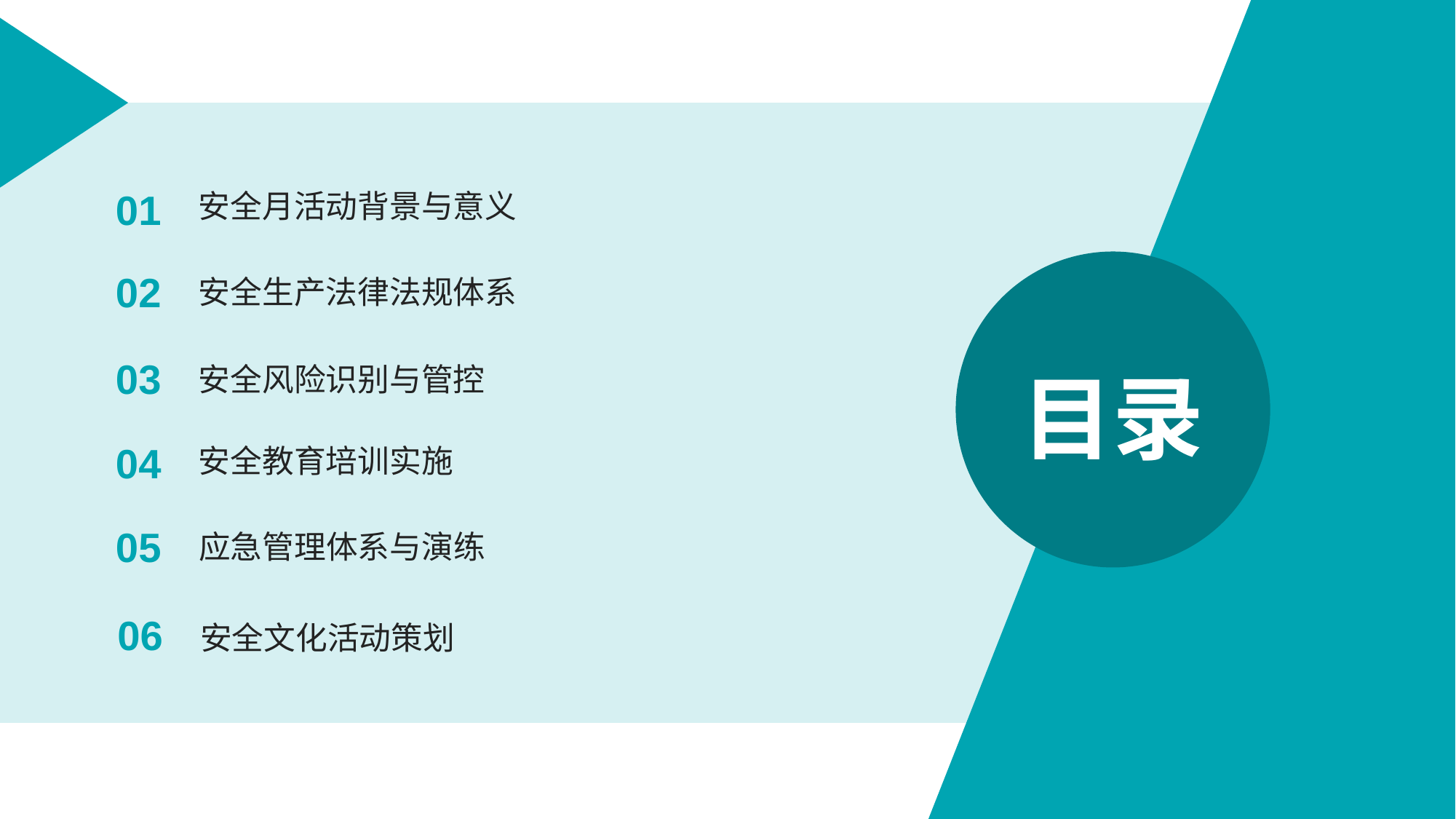

01
安全月活动背景与意义

02
安全生产法律法规体系
目录
03
安全风险识别与管控
04
安全教育培训实施
05
应急管理体系与演练
06
安全文化活动策划